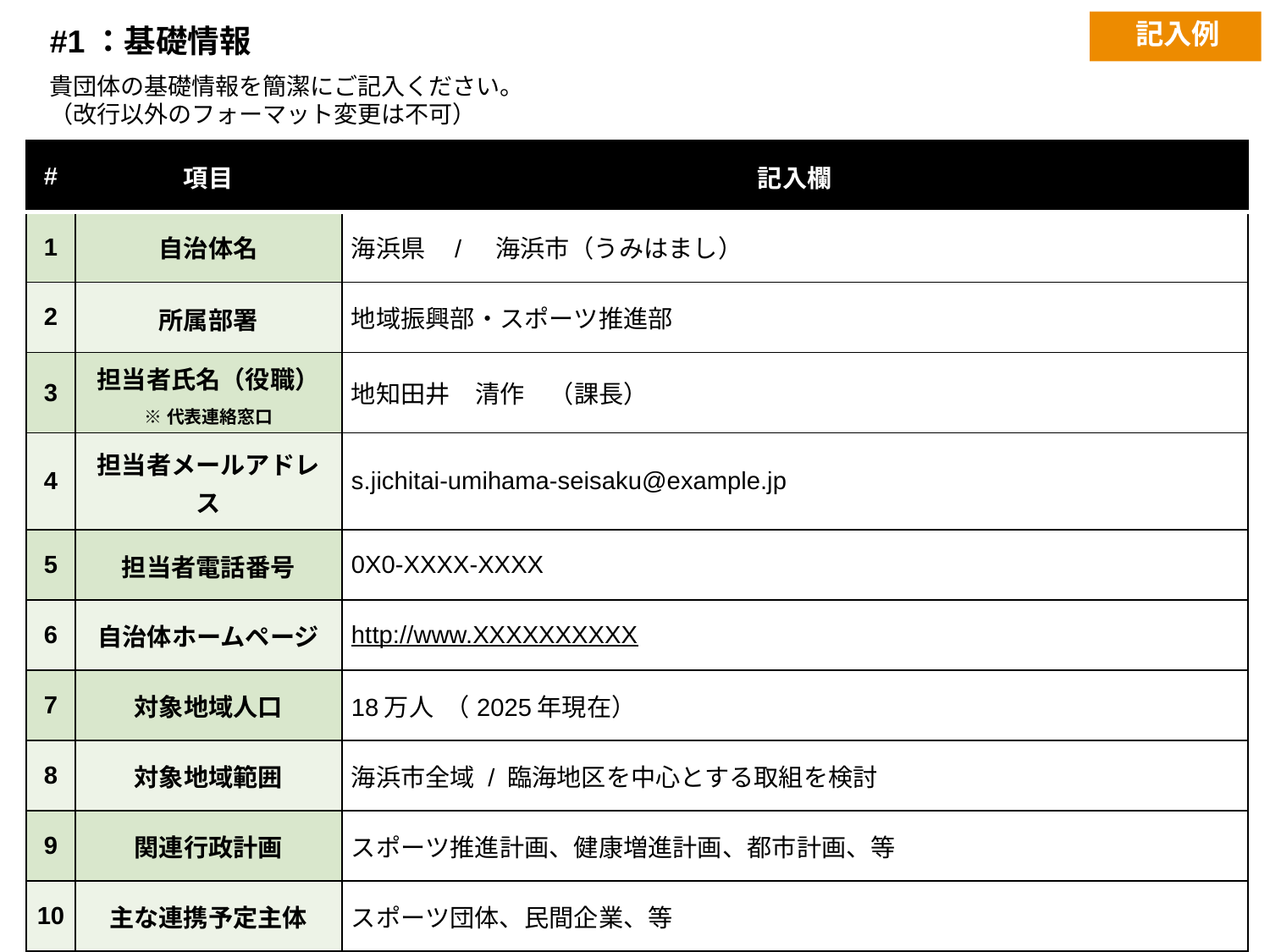

記入例
#1：基礎情報
# 貴団体の基礎情報を簡潔にご記入ください。 （改行以外のフォーマット変更は不可）
| # | 項目 | 記入欄 |
| --- | --- | --- |
| 1 | 自治体名 | 海浜県 / 海浜市（うみはまし） |
| 2 | 所属部署 | 地域振興部・スポーツ推進部 |
| 3 | 担当者氏名（役職） ※代表連絡窓口 | 地知田井　清作　（課長） |
| 4 | 担当者メールアドレス | s.jichitai-umihama-seisaku@example.jp |
| 5 | 担当者電話番号 | 0X0-XXXX-XXXX |
| 6 | 自治体ホームページ | http://www.XXXXXXXXXX |
| 7 | 対象地域人口 | 18万人 （2025年現在） |
| 8 | 対象地域範囲 | 海浜市全域 / 臨海地区を中心とする取組を検討 |
| 9 | 関連行政計画 | スポーツ推進計画、健康増進計画、都市計画、等 |
| 10 | 主な連携予定主体 | スポーツ団体、民間企業、等 |
14